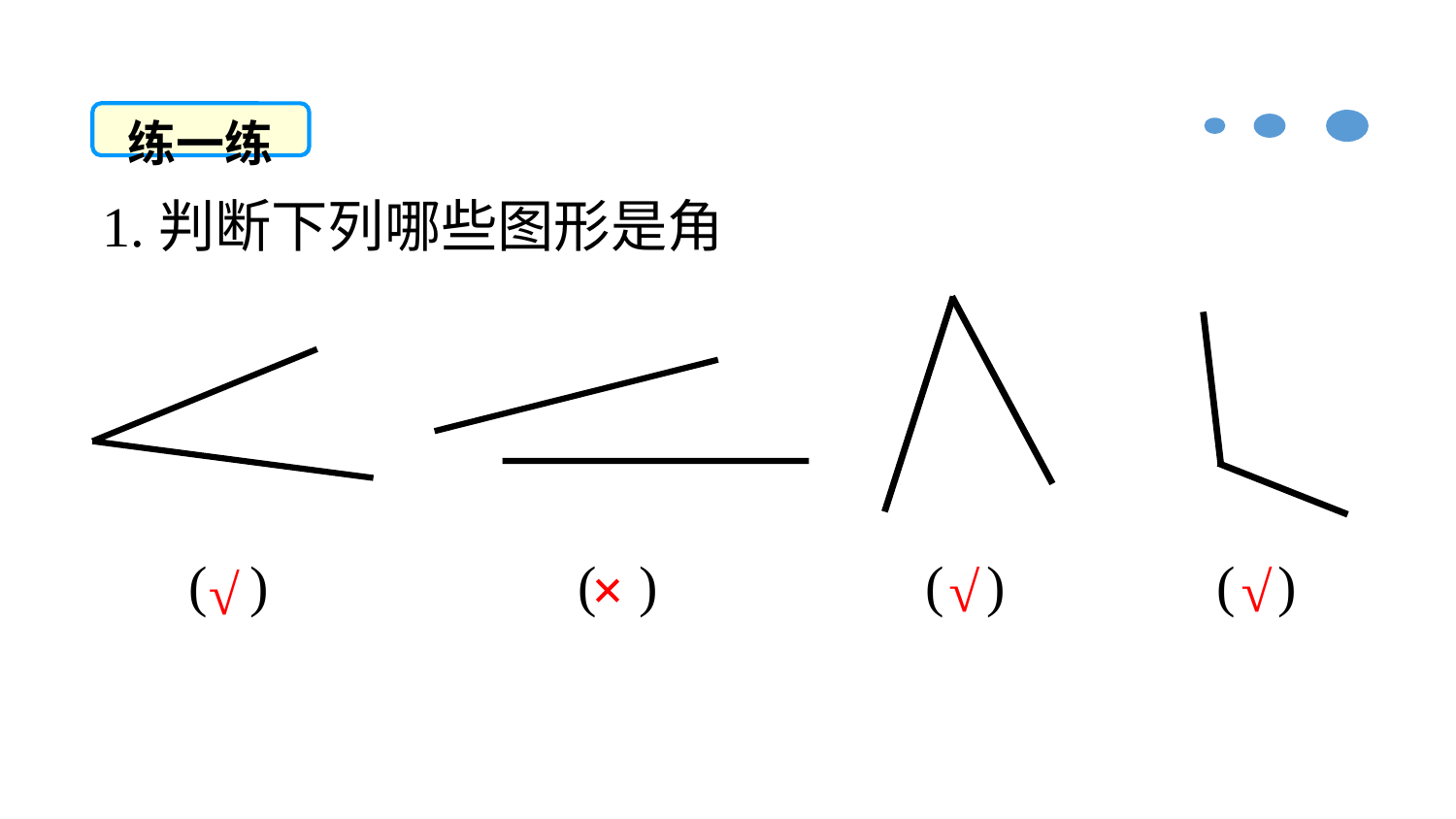

练一练
1.判断下列哪些图形是角

(   )                      (   )                   (   )               (   )
×
√
√
√